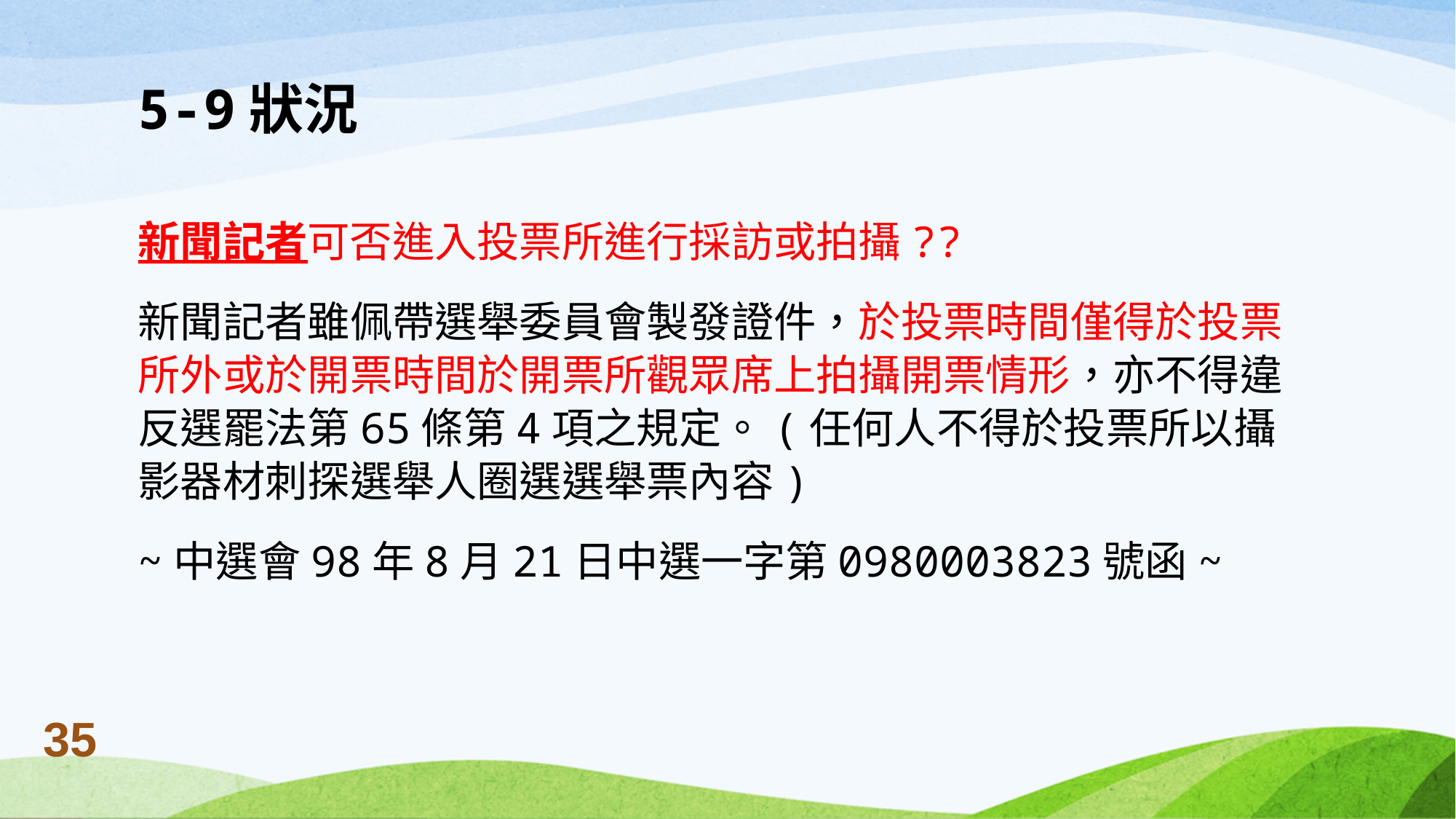

# 5-9狀況
新聞記者可否進入投票所進行採訪或拍攝??
新聞記者雖佩帶選舉委員會製發證件，於投票時間僅得於投票所外或於開票時間於開票所觀眾席上拍攝開票情形，亦不得違反選罷法第65條第4項之規定。(任何人不得於投票所以攝影器材刺探選舉人圈選選舉票內容)
~中選會98年8月21日中選一字第0980003823號函~

35